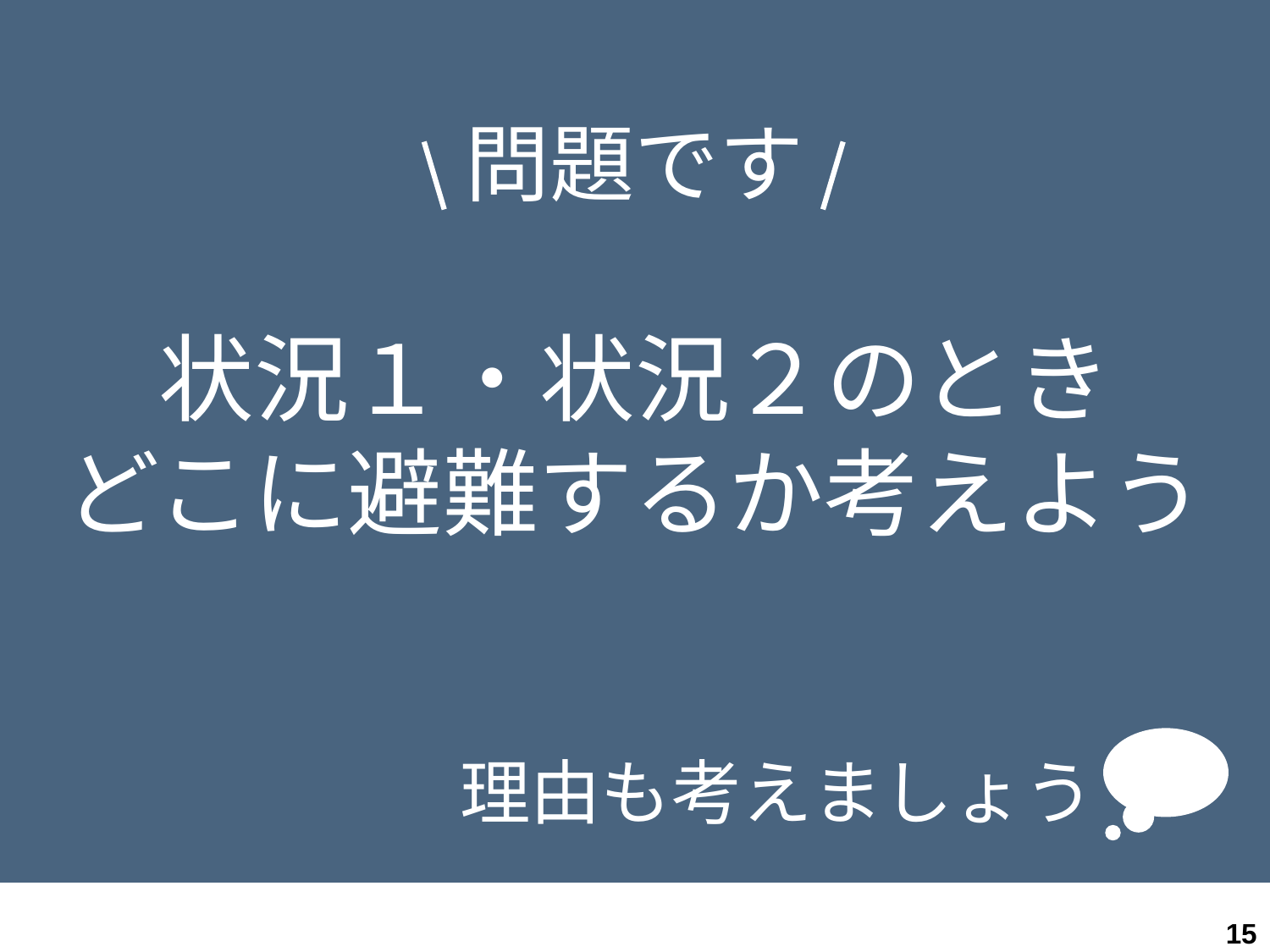

問題です
状況１・状況２のとき
どこに避難するか考えよう

理由も考えましょう
15